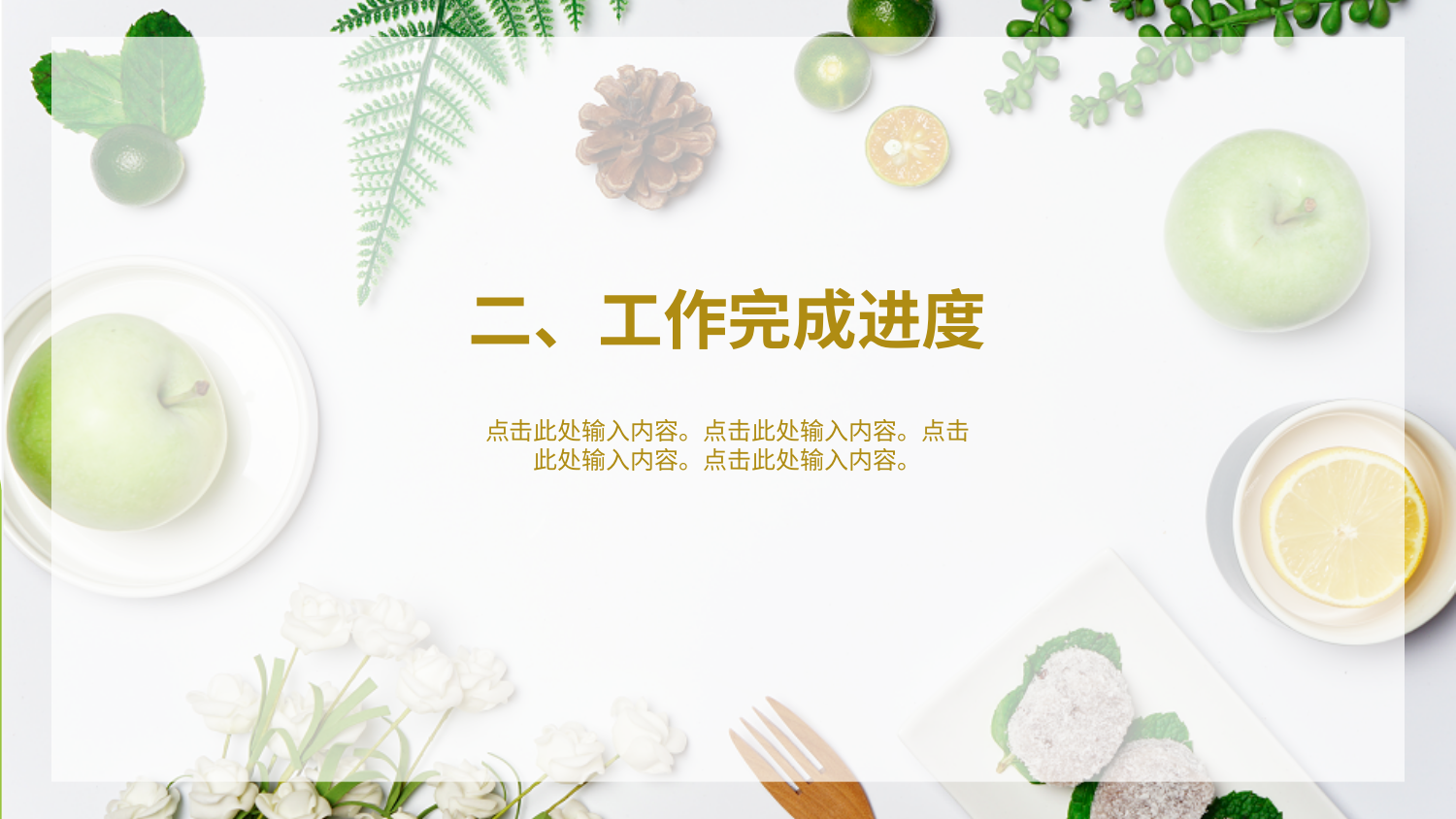

二、工作完成进度
点击此处输入内容。点击此处输入内容。点击此处输入内容。点击此处输入内容。